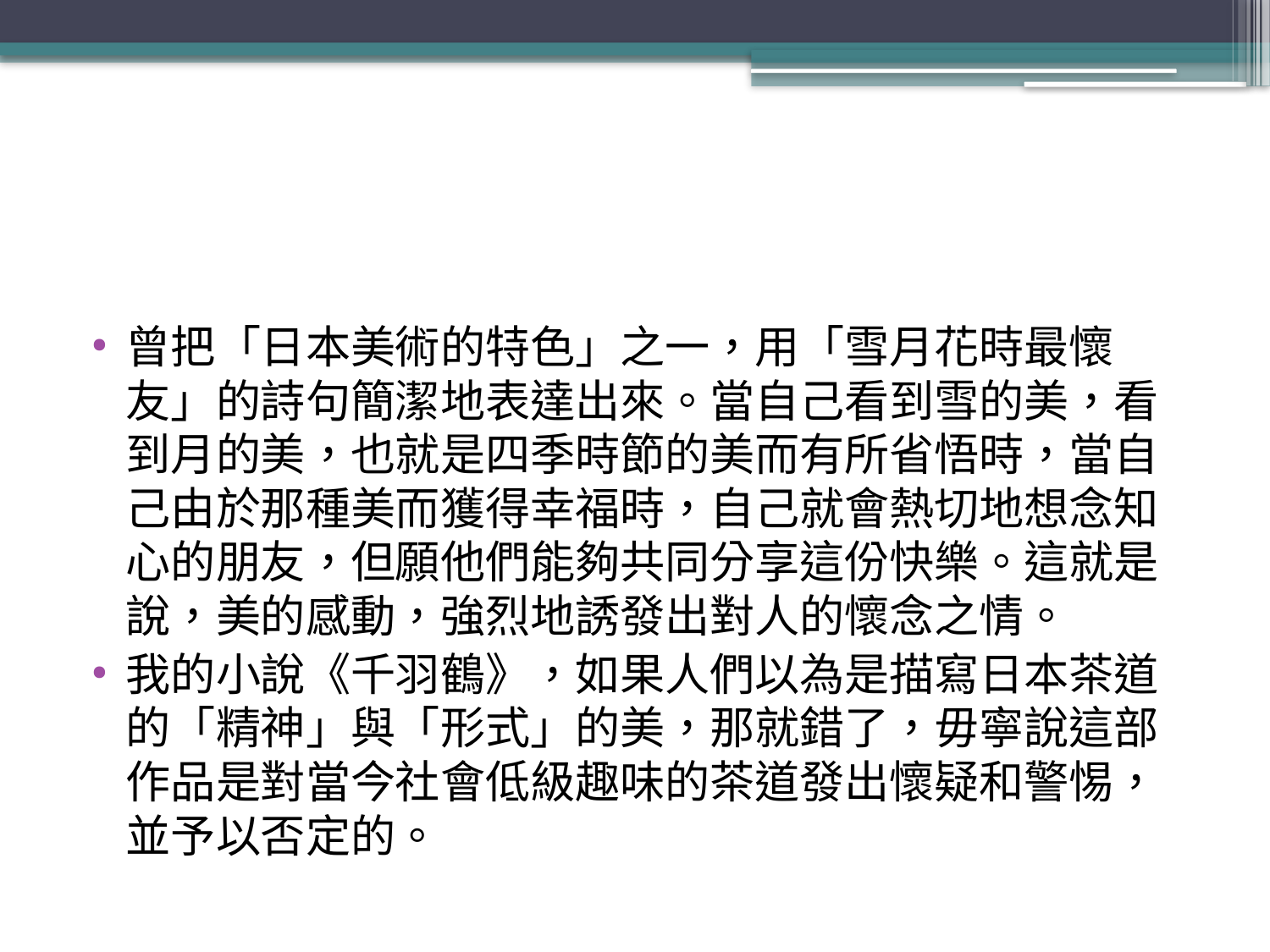

#
曾把「日本美術的特色」之一，用「雪月花時最懷友」的詩句簡潔地表達出來。當自己看到雪的美，看到月的美，也就是四季時節的美而有所省悟時，當自己由於那種美而獲得幸福時，自己就會熱切地想念知心的朋友，但願他們能夠共同分享這份快樂。這就是說，美的感動，強烈地誘發出對人的懷念之情。
我的小說《千羽鶴》，如果人們以為是描寫日本茶道的「精神」與「形式」的美，那就錯了，毋寧說這部作品是對當今社會低級趣味的茶道發出懷疑和警惕，並予以否定的。